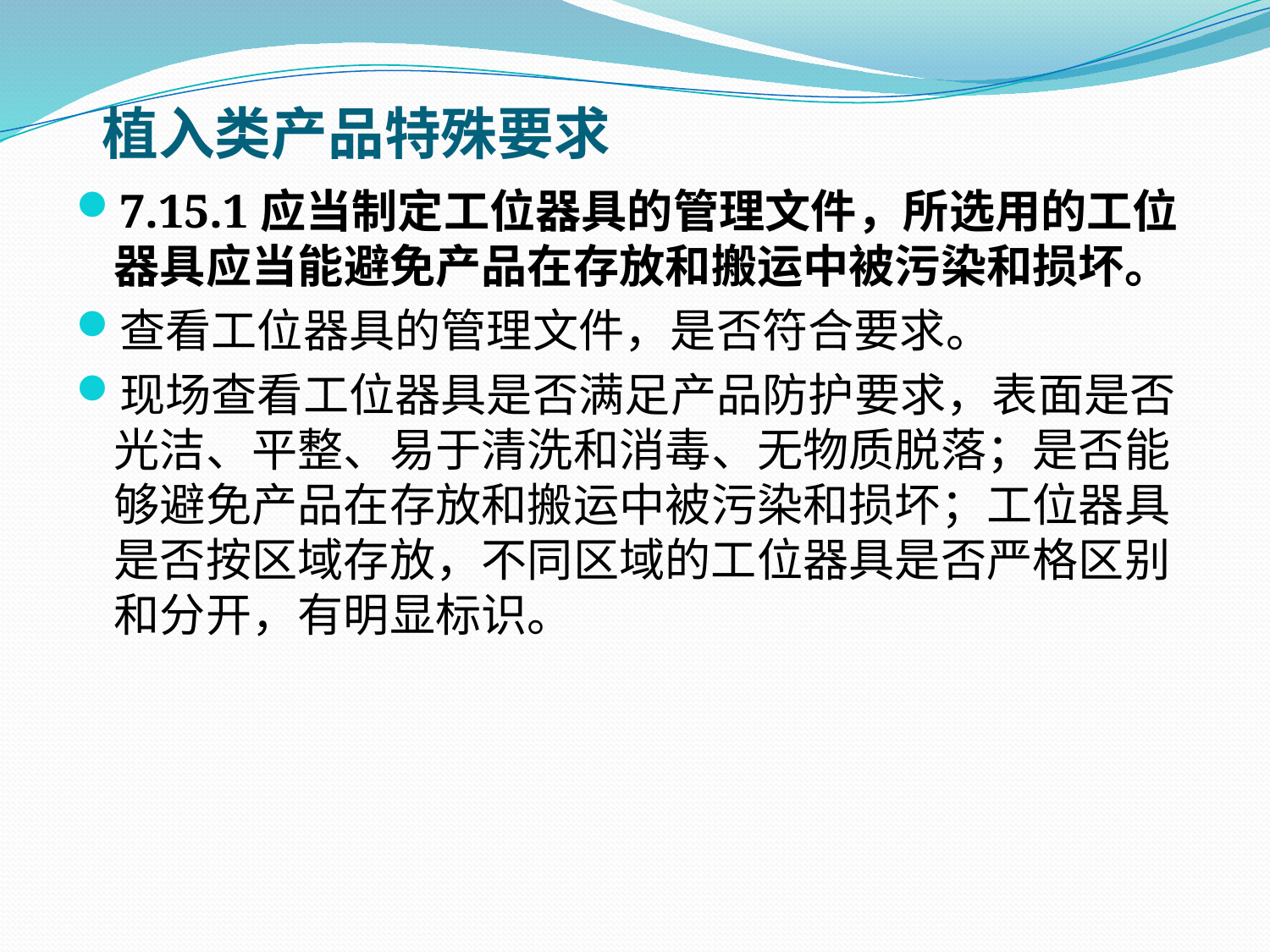

植入类产品特殊要求
7.15.1应当制定工位器具的管理文件，所选用的工位器具应当能避免产品在存放和搬运中被污染和损坏。
查看工位器具的管理文件，是否符合要求。
现场查看工位器具是否满足产品防护要求，表面是否光洁、平整、易于清洗和消毒、无物质脱落；是否能够避免产品在存放和搬运中被污染和损坏；工位器具是否按区域存放，不同区域的工位器具是否严格区别和分开，有明显标识。